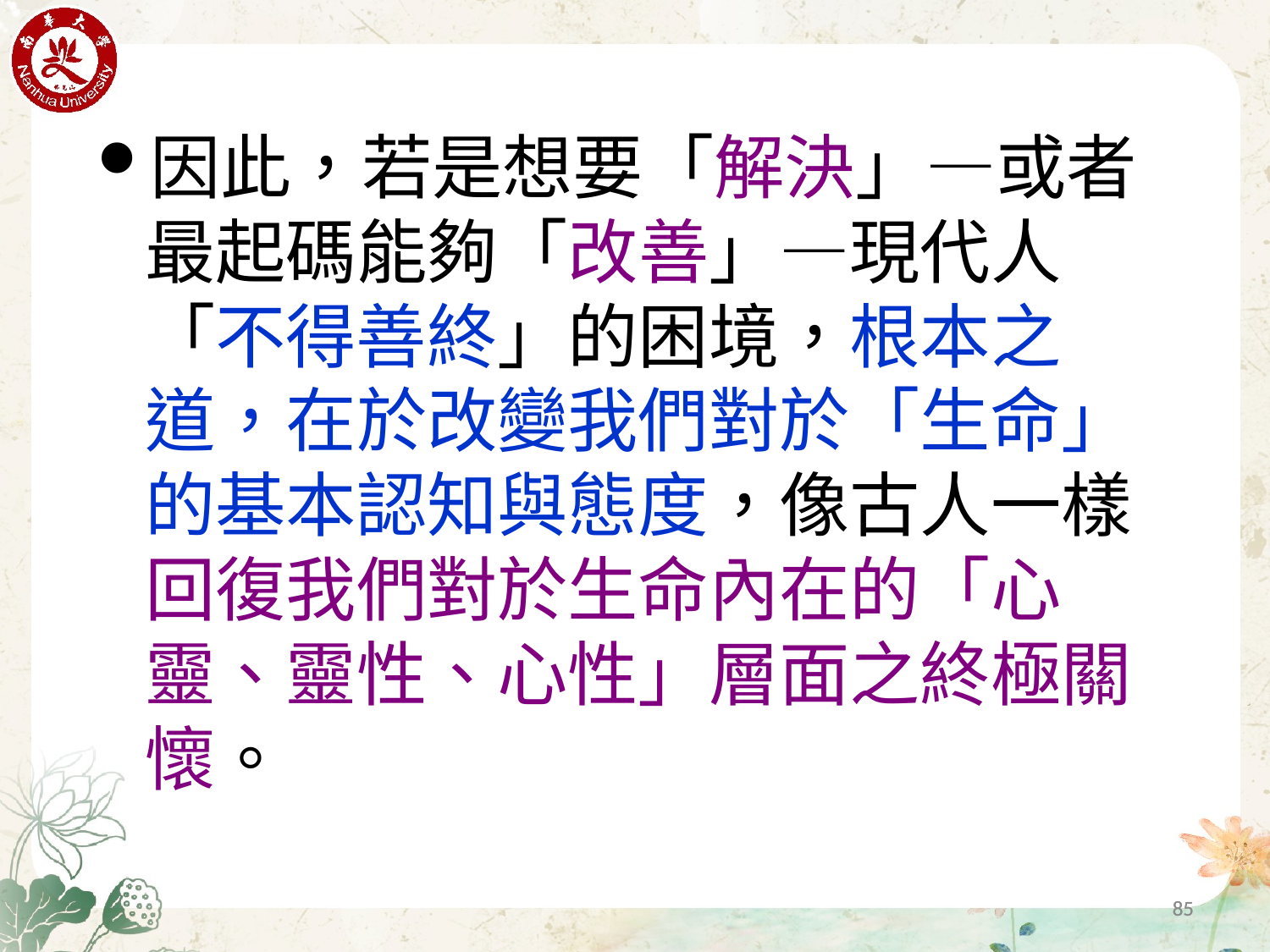

因此，若是想要「解決」—或者最起碼能夠「改善」—現代人「不得善終」的困境，根本之道，在於改變我們對於「生命」的基本認知與態度，像古人一樣回復我們對於生命內在的「心靈、靈性、心性」層面之終極關懷。
85
85